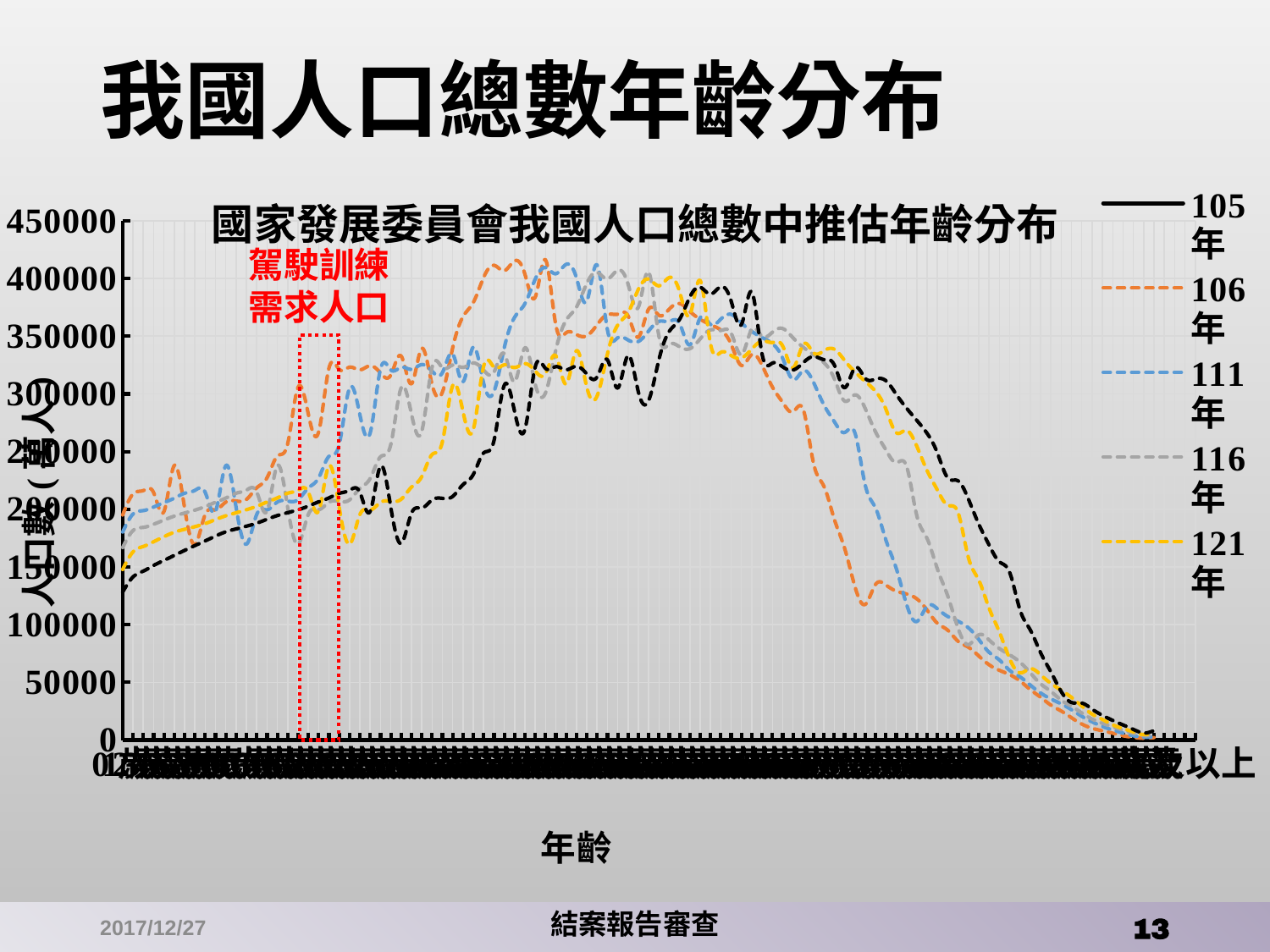

# 我國人口總數年齡分布

### Chart: 國家發展委員會我國人口總數中推估年齡分布

| Category |  | 106年 | 111年 | 116年 | 121年 | 126年 |
|---|---|---|---|---|---|---|
|  | 196873.0 | 195054.0 | 180207.0 | 166778.0 | 147782.0 | 128222.0 |
|  | 216007.0 | 213222.0 | 195833.0 | 181485.0 | 163007.0 | 141279.0 |
|  | 214590.0 | 216228.0 | 198857.0 | 184303.0 | 167728.0 | 146366.0 |
|  | 197963.0 | 214456.0 | 201924.0 | 187010.0 | 171826.0 | 151295.0 |
|  | 237630.0 | 198018.0 | 205796.0 | 190615.0 | 176202.0 | 155617.0 |
|  | 201142.0 | 237877.0 | 209591.0 | 194075.0 | 180040.0 | 159991.0 |
|  | 169367.0 | 201369.0 | 213837.0 | 196723.0 | 182605.0 | 164306.0 |
|  | 195401.0 | 169456.0 | 216379.0 | 199265.0 | 184919.0 | 168508.0 |
|  | 199267.0 | 195408.0 | 214666.0 | 202328.0 | 187597.0 | 172544.0 |
|  | 206089.0 | 199416.0 | 198224.0 | 206077.0 | 191055.0 | 176755.0 |
|  | 206976.0 | 206235.0 | 237774.0 | 209713.0 | 194344.0 | 180411.0 |
|  | 208344.0 | 207163.0 | 201429.0 | 213936.0 | 196966.0 | 182941.0 |
|  | 218583.0 | 208532.0 | 169731.0 | 216588.0 | 199600.0 | 185335.0 |
|  | 227389.0 | 218612.0 | 195592.0 | 214878.0 | 202638.0 | 187983.0 |
|  | 246260.0 | 227347.0 | 199534.0 | 198423.0 | 206317.0 | 191365.0 |
|  | 257011.0 | 246191.0 | 206264.0 | 237790.0 | 209866.0 | 194573.0 |
|  | 305886.0 | 256858.0 | 207068.0 | 201416.0 | 213943.0 | 197051.0 |
|  | 282424.0 | 305623.0 | 208295.0 | 169694.0 | 216452.0 | 199550.0 |
|  | 266868.0 | 282473.0 | 218447.0 | 195582.0 | 214867.0 | 202699.0 |
|  | 322587.0 | 266961.0 | 227242.0 | 199601.0 | 198559.0 | 206469.0 |
|  | 321441.0 | 322269.0 | 245819.0 | 206133.0 | 237615.0 | 209830.0 |
|  | 323185.0 | 321153.0 | 256386.0 | 206872.0 | 201306.0 | 213832.0 |
|  | 320908.0 | 323121.0 | 305086.0 | 208158.0 | 169730.0 | 216393.0 |
|  | 324507.0 | 320806.0 | 281853.0 | 218129.0 | 195398.0 | 214656.0 |
|  | 318108.0 | 324350.0 | 266302.0 | 226802.0 | 199312.0 | 198304.0 |
|  | 316230.0 | 318097.0 | 321570.0 | 245486.0 | 205990.0 | 237394.0 |
|  | 332156.0 | 316403.0 | 320679.0 | 256256.0 | 206985.0 | 201466.0 |
|  | 307919.0 | 332743.0 | 323055.0 | 305164.0 | 208704.0 | 170460.0 |
|  | 338460.0 | 308784.0 | 321264.0 | 282542.0 | 219147.0 | 196536.0 |
|  | 307272.0 | 339301.0 | 325366.0 | 267624.0 | 228328.0 | 200969.0 |
|  | 300731.0 | 308140.0 | 319704.0 | 323172.0 | 247454.0 | 208138.0 |
|  | 339442.0 | 301473.0 | 318364.0 | 322613.0 | 258499.0 | 209458.0 |
|  | 366816.0 | 339979.0 | 334598.0 | 324957.0 | 307165.0 | 211165.0 |
|  | 379219.0 | 366964.0 | 310570.0 | 322986.0 | 284474.0 | 221398.0 |
|  | 401359.0 | 379279.0 | 340570.0 | 326725.0 | 269313.0 | 230240.0 |
|  | 411784.0 | 400965.0 | 309054.0 | 320563.0 | 324046.0 | 248803.0 |
|  | 406818.0 | 411403.0 | 302018.0 | 318821.0 | 323095.0 | 259429.0 |
|  | 415896.0 | 406710.0 | 339969.0 | 334674.0 | 325158.0 | 307530.0 |
|  | 404324.0 | 415290.0 | 366365.0 | 310446.0 | 322838.0 | 284643.0 |
|  | 384350.0 | 403725.0 | 378162.0 | 339833.0 | 326170.0 | 269241.0 |
|  | 416672.0 | 383780.0 | 399403.0 | 308307.0 | 319795.0 | 323314.0 |
|  | 360097.0 | 416022.0 | 409379.0 | 300995.0 | 317712.0 | 322014.0 |
|  | 353646.0 | 359479.0 | 404129.0 | 338104.0 | 332910.0 | 323547.0 |
|  | 352128.0 | 352951.0 | 412218.0 | 363882.0 | 308578.0 | 320906.0 |
|  | 351210.0 | 351389.0 | 400404.0 | 375218.0 | 337345.0 | 323894.0 |
|  | 360912.0 | 350350.0 | 380261.0 | 395816.0 | 305805.0 | 317218.0 |
|  | 369817.0 | 359896.0 | 411595.0 | 405173.0 | 298194.0 | 314750.0 |
|  | 370276.0 | 368735.0 | 355432.0 | 399626.0 | 334544.0 | 329450.0 |
|  | 368754.0 | 369078.0 | 348612.0 | 407181.0 | 359626.0 | 305124.0 |
|  | 350238.0 | 367528.0 | 346680.0 | 395127.0 | 370443.0 | 333168.0 |
|  | 374649.0 | 349169.0 | 345397.0 | 375018.0 | 390493.0 | 301886.0 |
|  | 369368.0 | 373476.0 | 354501.0 | 405583.0 | 399456.0 | 294231.0 |
|  | 374825.0 | 368093.0 | 362794.0 | 349983.0 | 393646.0 | 329739.0 |
|  | 379775.0 | 373411.0 | 362813.0 | 343008.0 | 400792.0 | 354201.0 |
|  | 373031.0 | 378250.0 | 360921.0 | 340787.0 | 388627.0 | 364577.0 |
|  | 366236.0 | 371411.0 | 342500.0 | 339188.0 | 368533.0 | 383963.0 |
|  | 361796.0 | 364655.0 | 365876.0 | 347699.0 | 398111.0 | 392386.0 |
|  | 357104.0 | 360001.0 | 360182.0 | 355444.0 | 343277.0 | 386379.0 |
|  | 344853.0 | 355297.0 | 364774.0 | 354925.0 | 335969.0 | 392866.0 |
|  | 326668.0 | 342953.0 | 368868.0 | 352497.0 | 333288.0 | 380429.0 |
|  | 336465.0 | 324645.0 | 361480.0 | 333899.0 | 331193.0 | 360232.0 |
|  | 327186.0 | 334044.0 | 354115.0 | 355965.0 | 338826.0 | 388405.0 |
|  | 308212.0 | 324721.0 | 348828.0 | 349713.0 | 345708.0 | 334374.0 |
|  | 295064.0 | 305938.0 | 343492.0 | 353403.0 | 344512.0 | 326650.0 |
|  | 287147.0 | 292537.0 | 330755.0 | 356595.0 | 341436.0 | 323406.0 |
|  | 289366.0 | 284464.0 | 312245.0 | 348537.0 | 322634.0 | 320665.0 |
|  | 242369.0 | 286173.0 | 320145.0 | 340320.0 | 342912.0 | 327079.0 |
|  | 222904.0 | 239359.0 | 309796.0 | 333820.0 | 335536.0 | 332425.0 |
|  | 194477.0 | 219843.0 | 290335.0 | 327062.0 | 337408.0 | 329716.0 |
|  | 169105.0 | 191464.0 | 275970.0 | 313171.0 | 338660.0 | 325080.0 |
|  | 135414.0 | 166239.0 | 266546.0 | 293784.0 | 328984.0 | 305375.0 |
|  | 120056.0 | 132994.0 | 266203.0 | 299122.0 | 319099.0 | 322540.0 |
|  | 137966.0 | 117555.0 | 220911.0 | 287311.0 | 310831.0 | 313499.0 |
|  | 137762.0 | 134811.0 | 201143.0 | 267072.0 | 302172.0 | 312859.0 |
|  | 132789.0 | 134386.0 | 173446.0 | 251509.0 | 286799.0 | 311412.0 |
|  | 130681.0 | 129050.0 | 148979.0 | 240443.0 | 266471.0 | 299704.0 |
|  | 126643.0 | 126604.0 | 117781.0 | 237449.0 | 268393.0 | 287714.0 |
|  | 117002.0 | 122366.0 | 102724.0 | 194532.0 | 254660.0 | 277018.0 |
|  | 105628.0 | 112566.0 | 115976.0 | 174575.0 | 233488.0 | 265761.0 |
|  | 99840.0 | 101181.0 | 113698.0 | 148162.0 | 216608.0 | 248657.0 |
|  | 90094.0 | 95186.0 | 107093.0 | 124932.0 | 203415.0 | 227132.0 |
|  | 85040.0 | 85609.0 | 102897.0 | 96863.0 | 197156.0 | 224647.0 |
|  | 77431.0 | 80432.0 | 97262.0 | 82683.0 | 158185.0 | 208912.0 |
|  | 69977.0 | 72914.0 | 87271.0 | 91110.0 | 138725.0 | 187338.0 |
|  | 65175.0 | 65285.0 | 76116.0 | 86776.0 | 114481.0 | 169172.0 |
|  | 61513.0 | 60436.0 | 69443.0 | 79363.0 | 93815.0 | 154516.0 |
|  | 55932.0 | 56660.0 | 60380.0 | 73832.0 | 70516.0 | 145324.0 |
|  | 48342.0 | 51256.0 | 54781.0 | 67523.0 | 58270.0 | 112920.0 |
|  | 41477.0 | 43740.0 | 47641.0 | 58276.0 | 61792.0 | 95456.0 |
|  | 34507.0 | 37123.0 | 40796.0 | 48767.0 | 56538.0 | 75744.0 |
|  | 29101.0 | 30276.0 | 35623.0 | 42186.0 | 49107.0 | 59066.0 |
|  | 22798.0 | 25130.0 | 31331.0 | 34565.0 | 43146.0 | 42025.0 |
|  | 16640.0 | 19326.0 | 26267.0 | 29264.0 | 36924.0 | 32542.0 |
|  | 12737.0 | 13865.0 | 20568.0 | 23451.0 | 29479.0 | 32001.0 |
|  | 10266.0 | 10193.0 | 15769.0 | 18181.0 | 22446.0 | 26751.0 |
|  | 7747.0 | 8022.0 | 11711.0 | 14485.0 | 17842.0 | 21400.0 |
|  | 5023.0 | 5925.0 | 8700.0 | 11387.0 | 13149.0 | 16977.0 |
|  | 3341.0 | 3716.0 | 5942.0 | 8478.0 | 9970.0 | 13068.0 |
|  | 2308.0 | 2356.0 | 3721.0 | 5789.0 | 6999.0 | 9204.0 |
|  | 1586.0 | 1522.0 | 2365.0 | 3836.0 | 4702.0 | 6124.0 |
|  | 3068.0 | 2160.0 | 2740.0 | 4324.0 | 6161.0 | 8112.0 |
駕駛訓練
需求人口

2017/12/27
結案報告審查
13